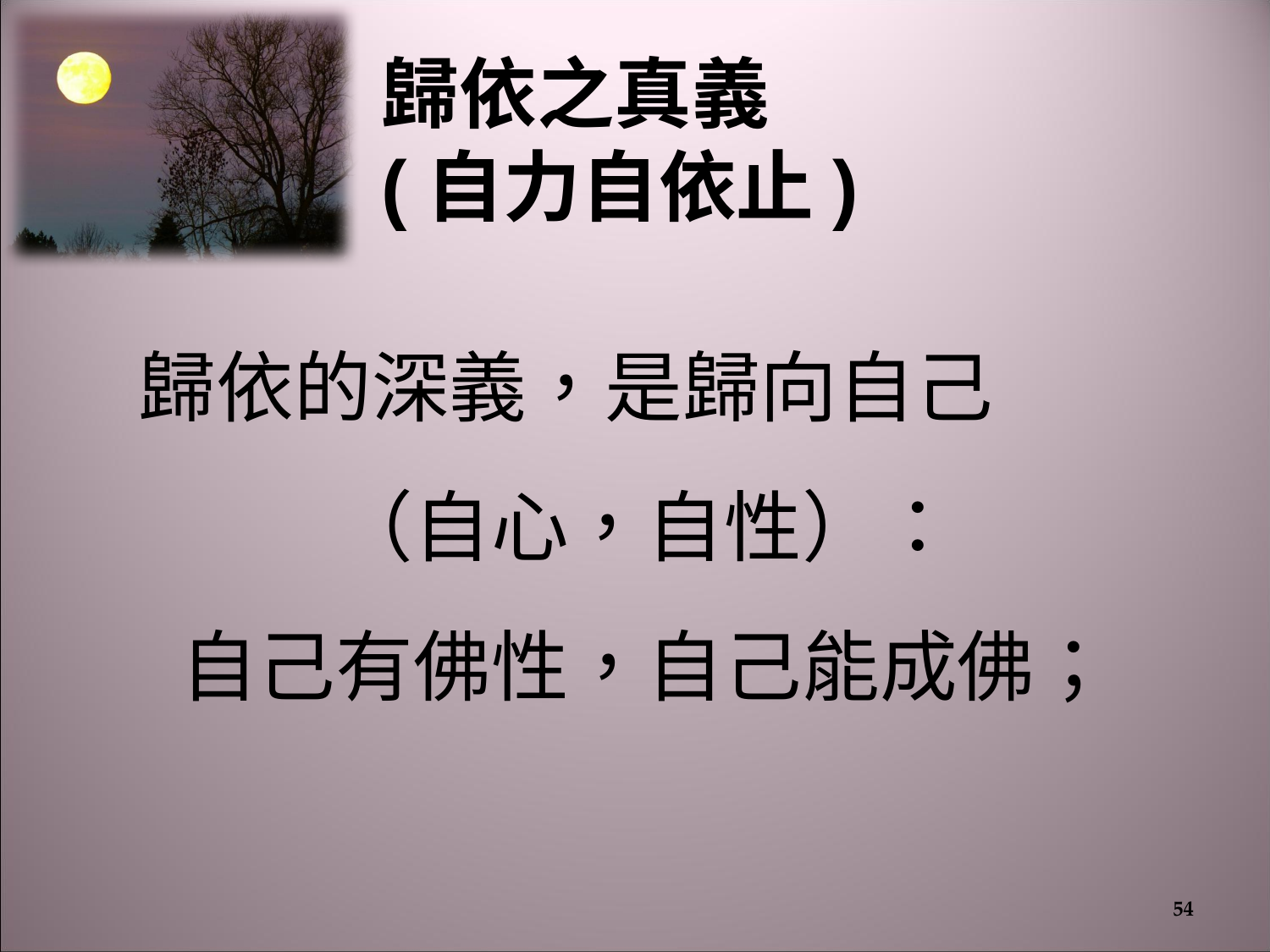

# 歸依之真義 (自力自依止)
歸依的深義，是歸向自己		 （自心，自性）：
自己有佛性，自己能成佛；
54